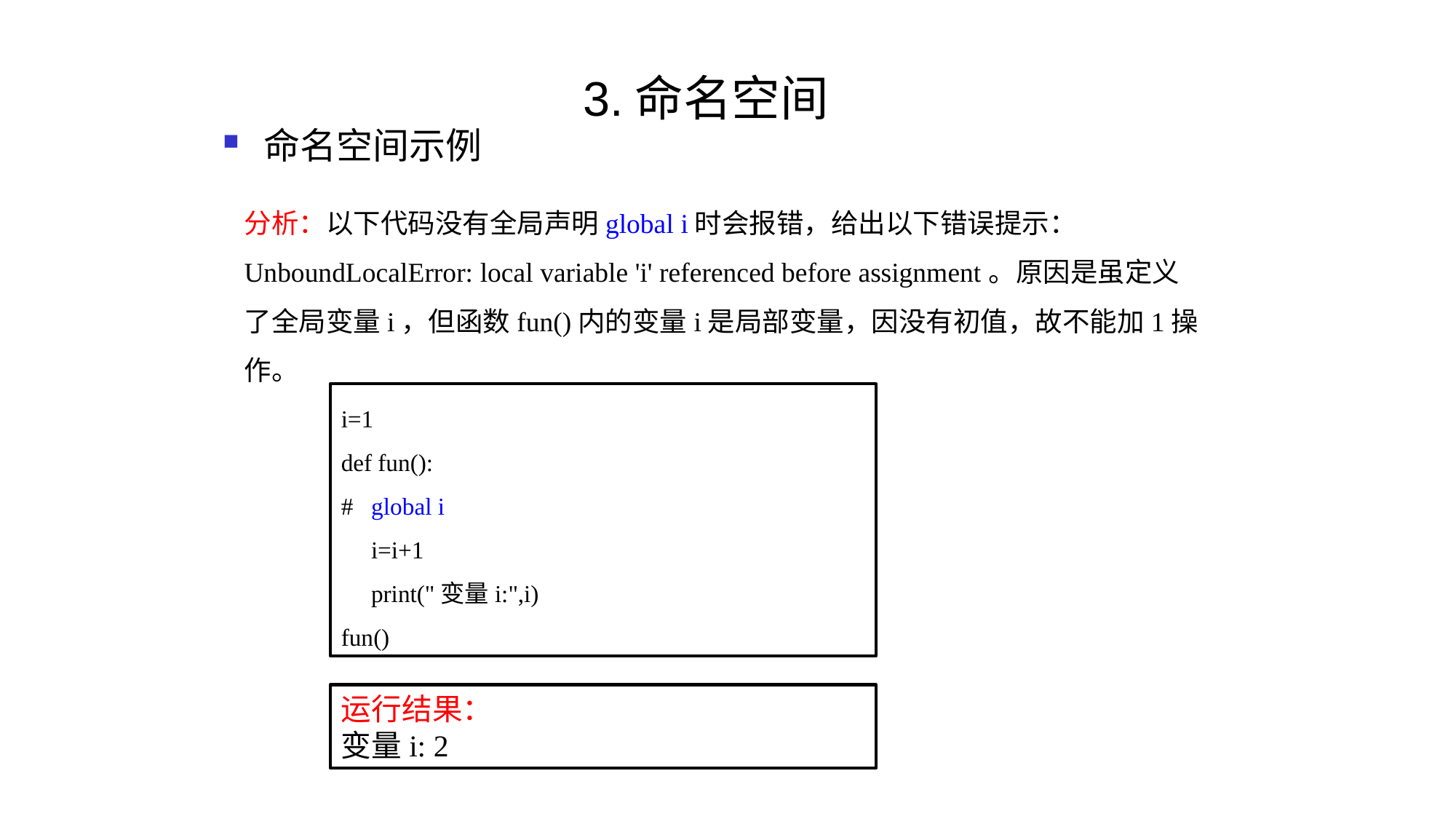

# 3.命名空间
命名空间示例
分析：以下代码没有全局声明global i时会报错，给出以下错误提示： UnboundLocalError: local variable 'i' referenced before assignment。原因是虽定义了全局变量i，但函数fun()内的变量i是局部变量，因没有初值，故不能加1操作。
i=1
def fun():
#   global i
     i=i+1
     print("变量i:",i)
fun()
运行结果：
变量i: 2